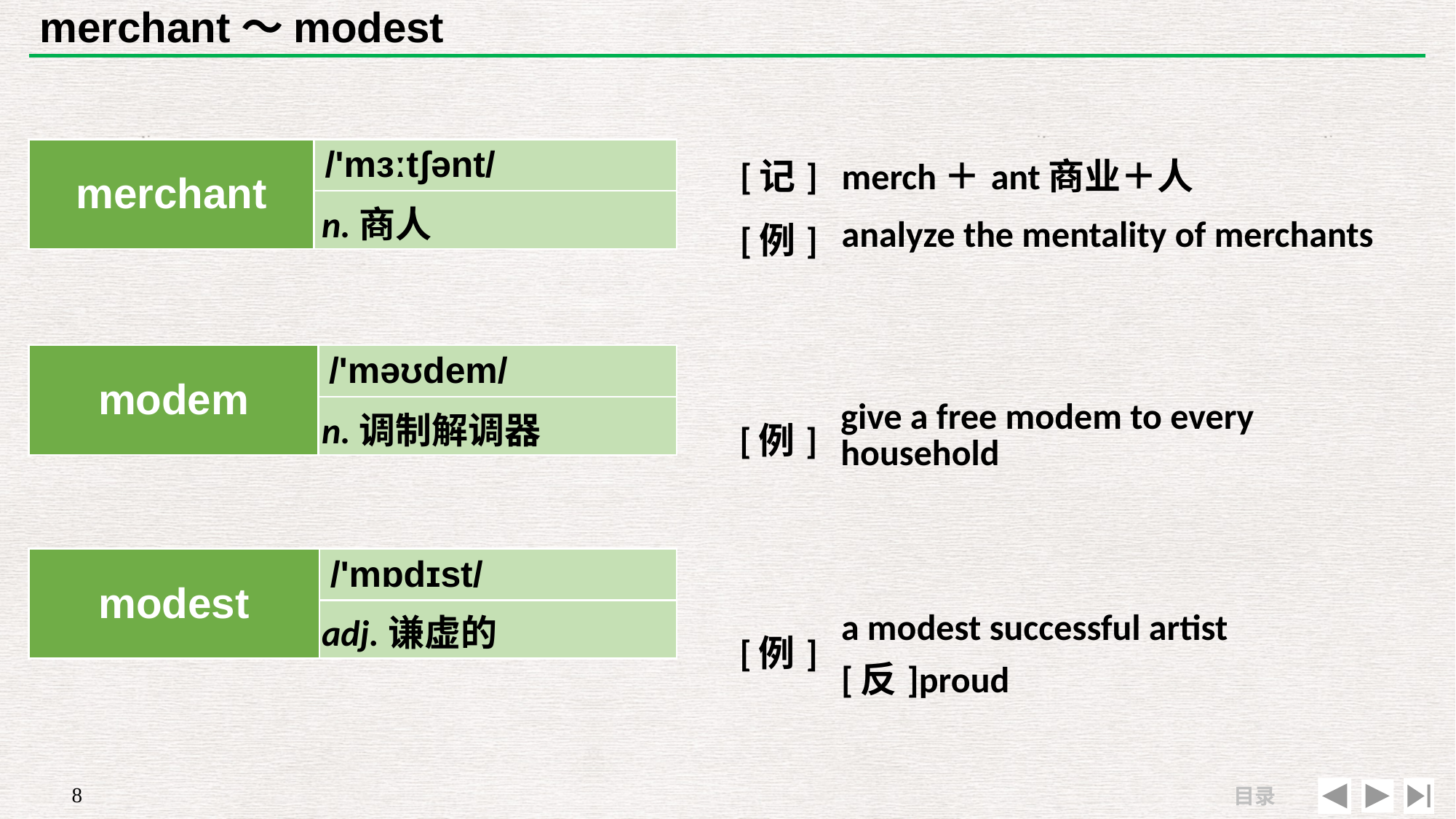

# merchant～modest

| merchant | /'mɜːtʃənt/ |
| --- | --- |
|  |  |
| [记] | merch＋ant商业＋人 |
| --- | --- |
| [例] | analyze the mentality of merchants |
n.商人
| modem | /'məʊdem/ |
| --- | --- |
|  |  |
|  |  |
| --- | --- |
| [例] | give a free modem to every household |
n.调制解调器
|  |  |
| --- | --- |
| [例] | a modest successful artist　[反]proud |
| modest | /'mɒdɪst/ |
| --- | --- |
|  |  |
adj.谦虚的